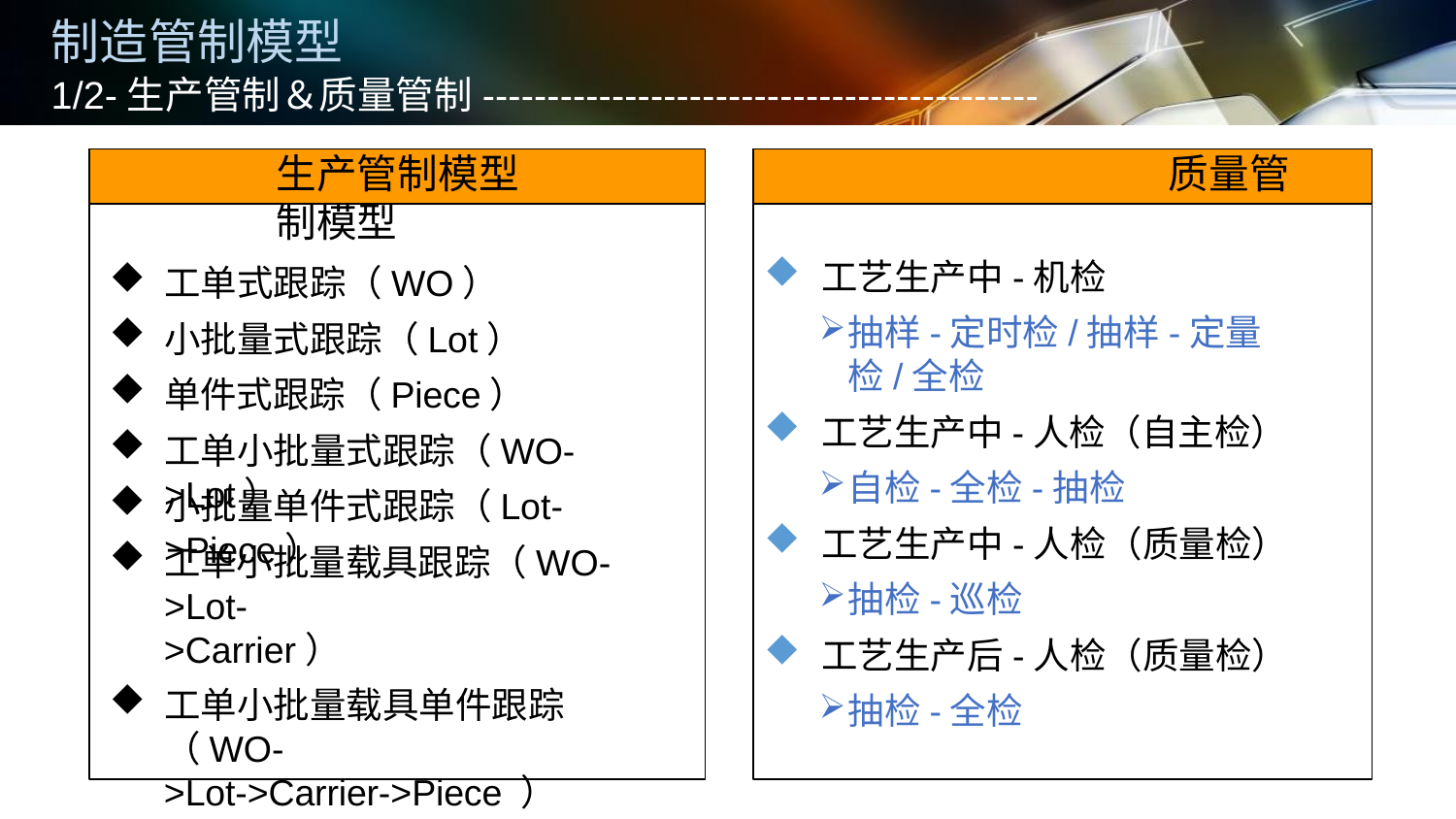

# 制造管制模型
1/2-生产管制＆质量管制-------------------------------------------
生产管制模型	质量管制模型

工艺生产中-机检
抽样-定时检/抽样-定量检/全检
工艺生产中-人检（自主检）
自检-全检-抽检
工艺生产中-人检（质量检）
抽检-巡检
工艺生产后-人检（质量检）
抽检-全检
工单式跟踪（WO）
小批量式跟踪（Lot）
单件式跟踪（Piece）
工单小批量式跟踪（WO->Lot）
小批量单件式跟踪（Lot->Piece）
工单小批量载具跟踪（WO->Lot-
>Carrier）
工单小批量载具单件跟踪（WO-
>Lot->Carrier->Piece ）